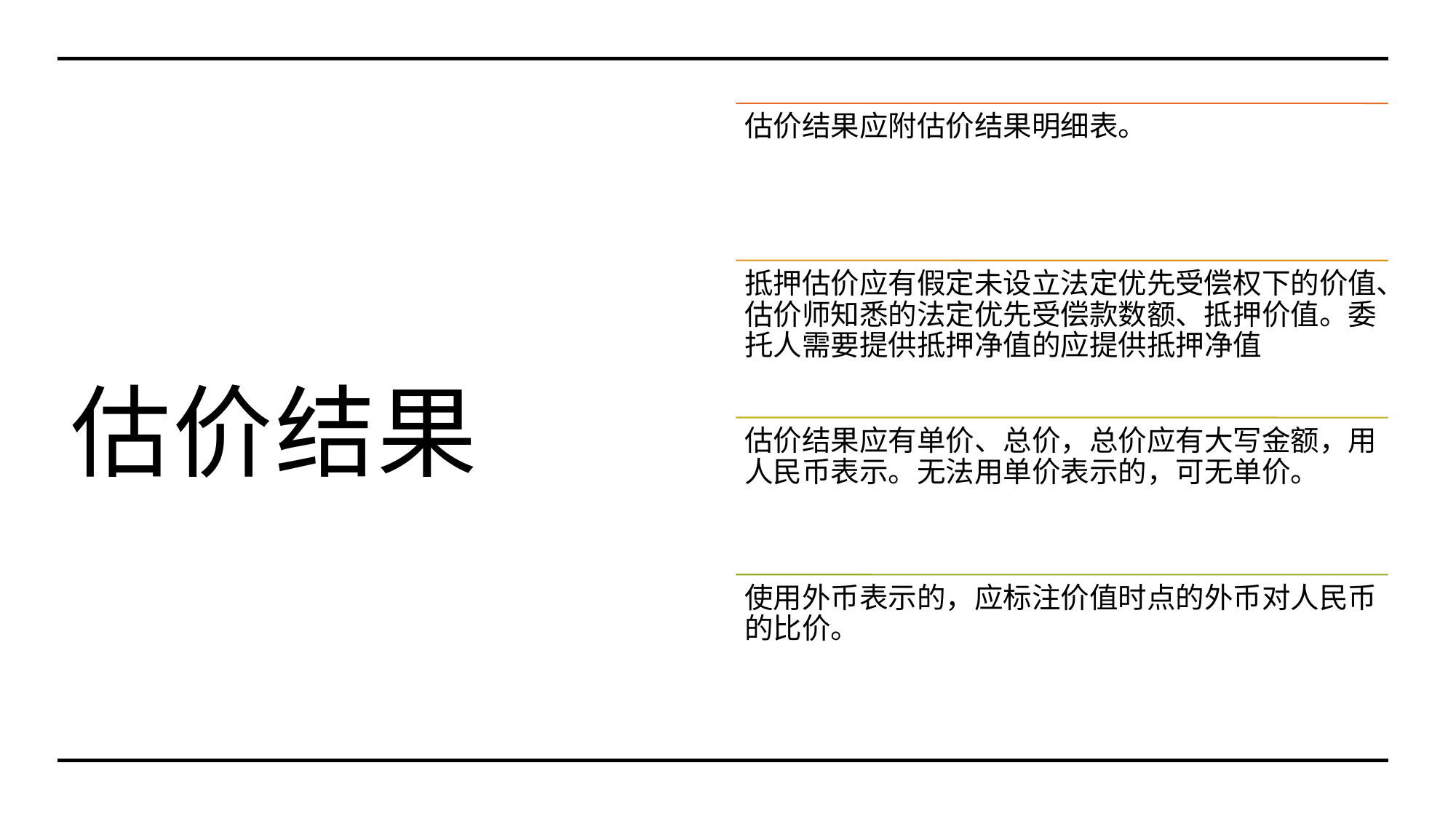

估价结果应附估价结果明细表。
抵押估价应有假定未设立法定优先受偿权下的价值、估价师知悉的法定优先受偿款数额、抵押价值。委托人需要提供抵押净值的应提供抵押净值
估价结果应有单价、总价，总价应有大写金额，用人民币表示。无法用单价表示的，可无单价。
使用外币表示的，应标注价值时点的外币对人民币的比价。
# 估价结果